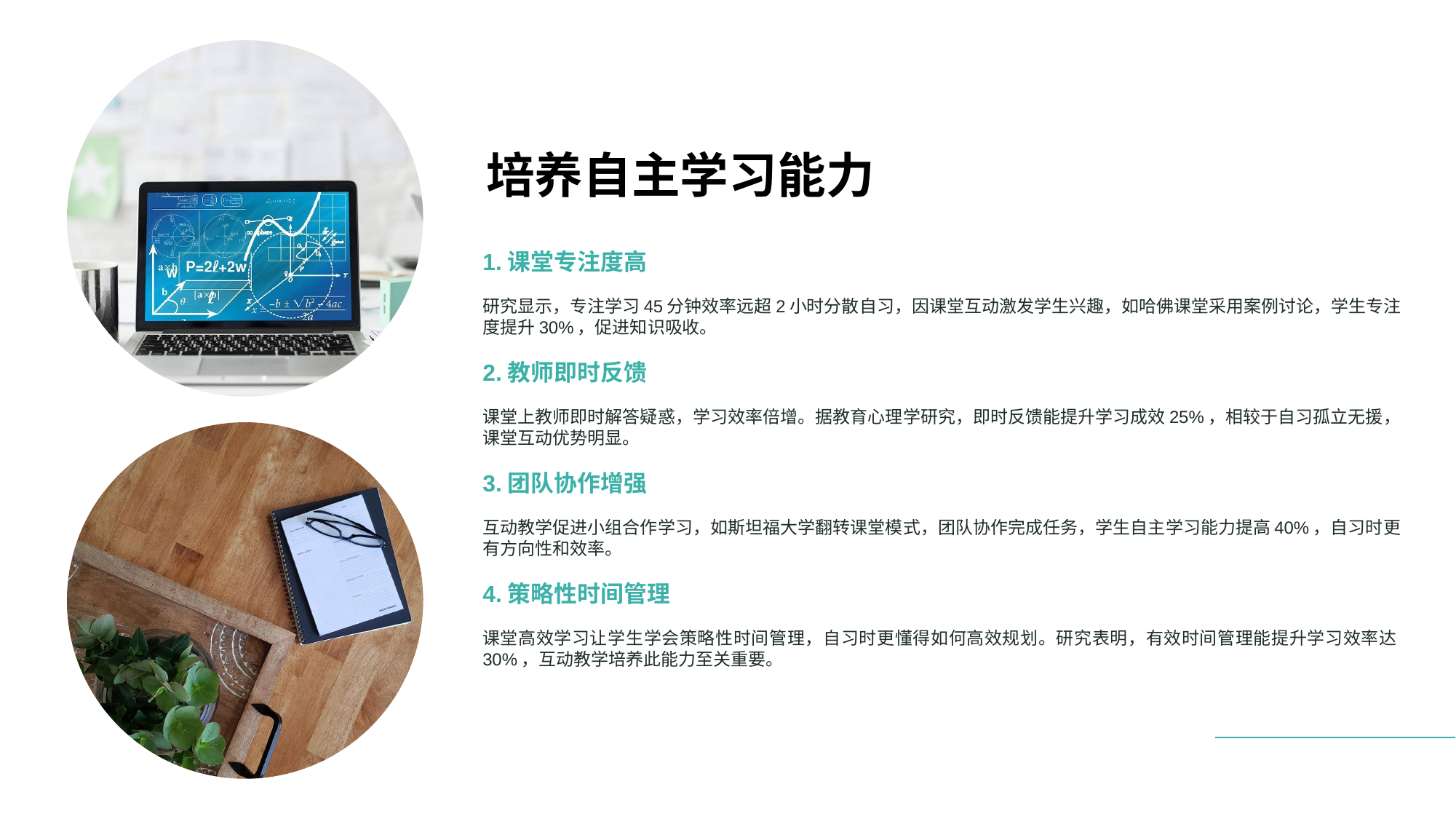

培养自主学习能力
1.课堂专注度高
研究显示，专注学习45分钟效率远超2小时分散自习，因课堂互动激发学生兴趣，如哈佛课堂采用案例讨论，学生专注度提升30%，促进知识吸收。
2.教师即时反馈
课堂上教师即时解答疑惑，学习效率倍增。据教育心理学研究，即时反馈能提升学习成效25%，相较于自习孤立无援，课堂互动优势明显。
3.团队协作增强
互动教学促进小组合作学习，如斯坦福大学翻转课堂模式，团队协作完成任务，学生自主学习能力提高40%，自习时更有方向性和效率。
4.策略性时间管理
课堂高效学习让学生学会策略性时间管理，自习时更懂得如何高效规划。研究表明，有效时间管理能提升学习效率达30%，互动教学培养此能力至关重要。